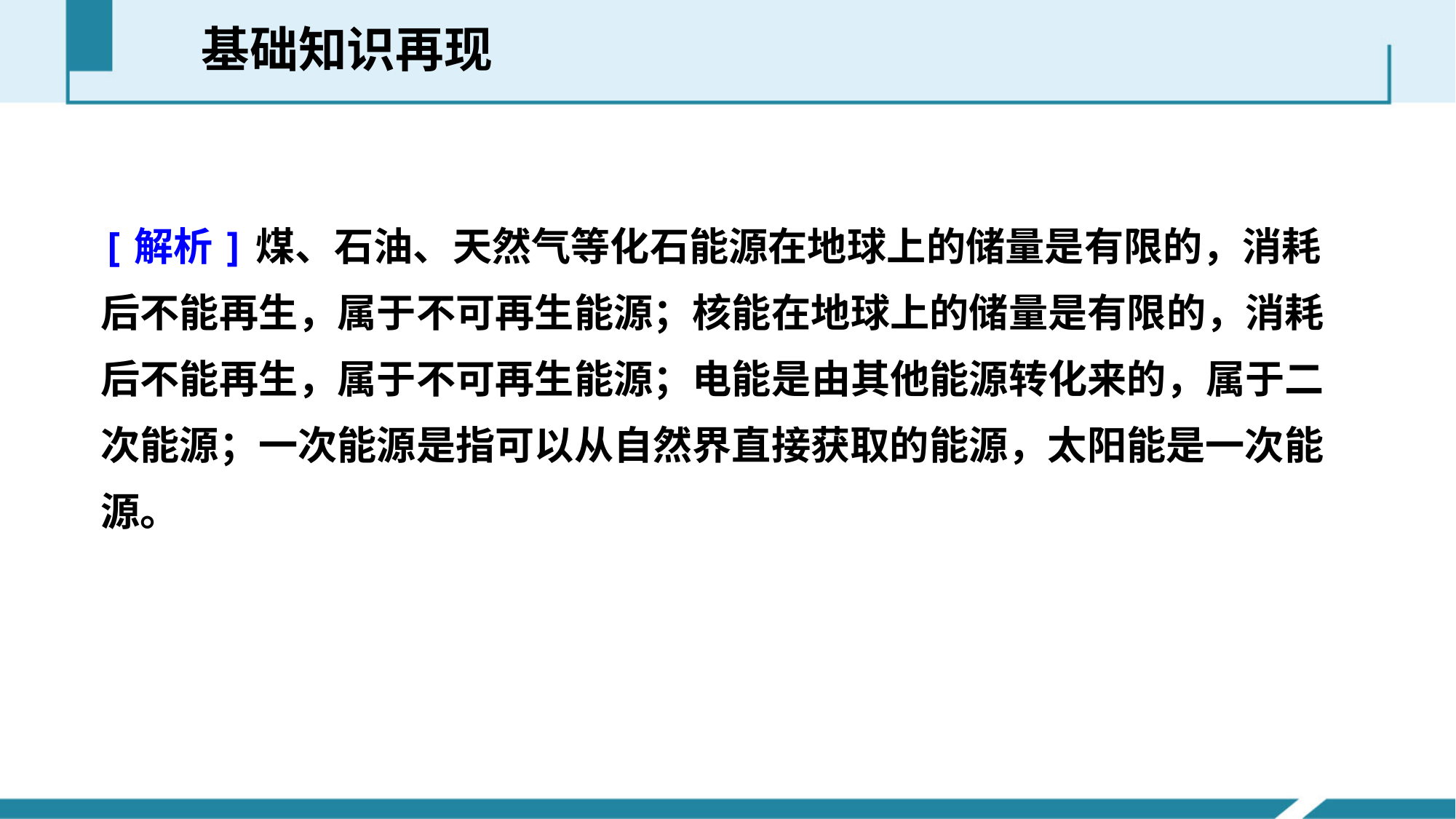

基础知识再现
[解析]煤、石油、天然气等化石能源在地球上的储量是有限的，消耗后不能再生，属于不可再生能源；核能在地球上的储量是有限的，消耗后不能再生，属于不可再生能源；电能是由其他能源转化来的，属于二次能源；一次能源是指可以从自然界直接获取的能源，太阳能是一次能源。